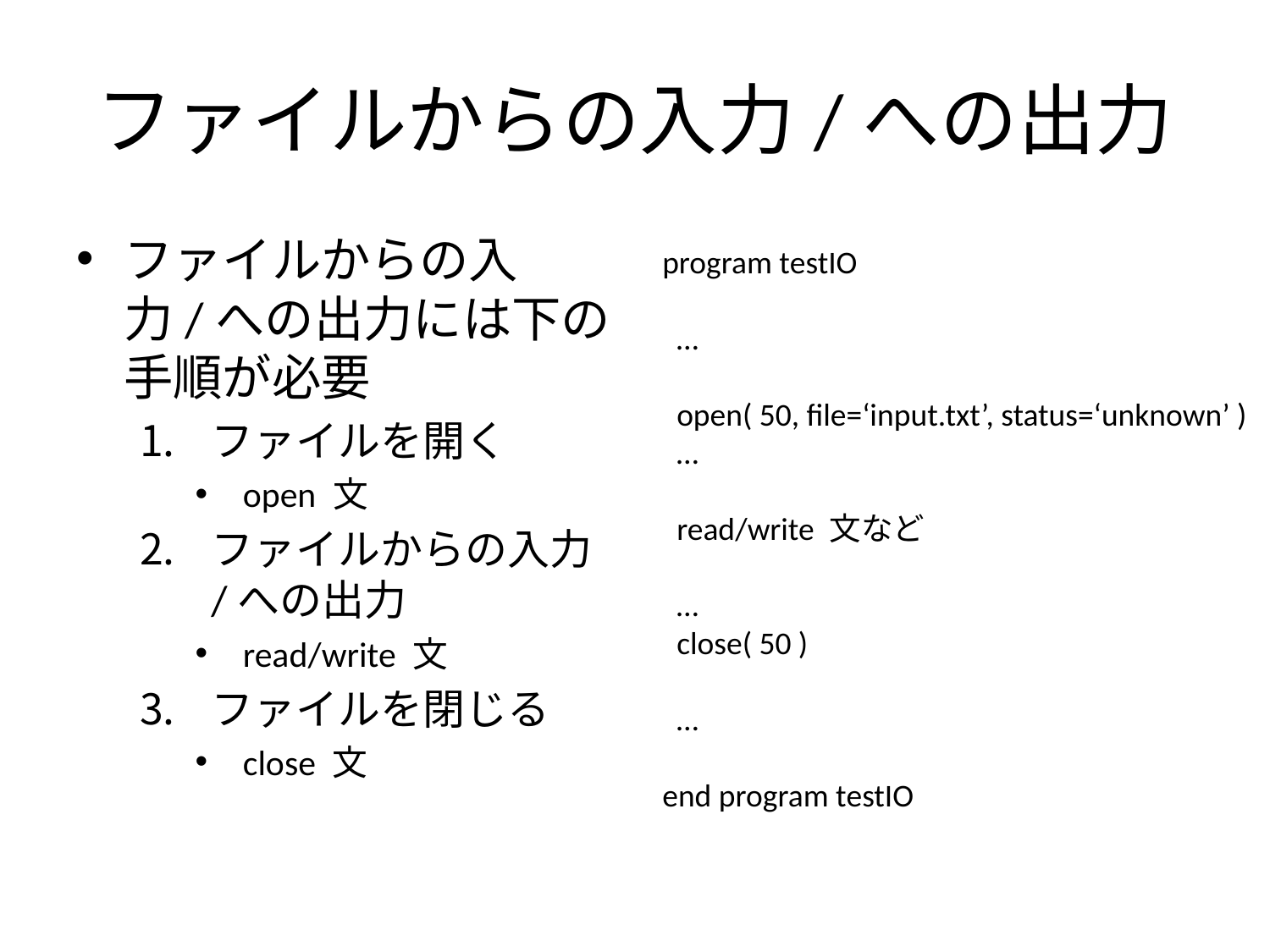

# ファイルからの入力/への出力
ファイルからの入力/への出力には下の手順が必要
ファイルを開く
open 文
ファイルからの入力/への出力
read/write 文
ファイルを閉じる
close 文

program testIO

  …

  open( 50, file=‘input.txt’, status=‘unknown’ )
  …

  read/write 文など

  …
  close( 50 )

  …

end program testIO